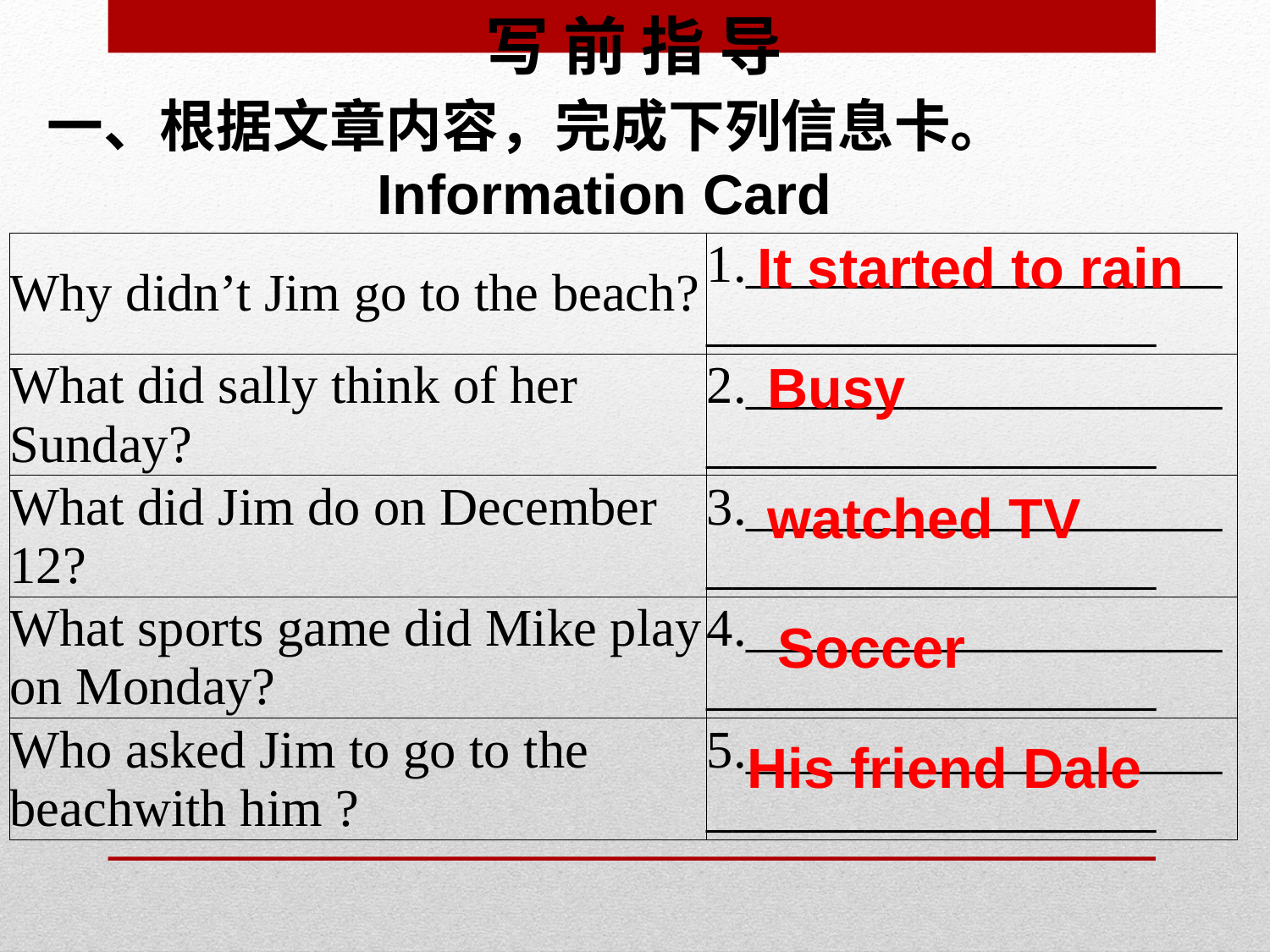

写 前 指 导
一、根据文章内容，完成下列信息卡。
Information Card
It started to rain
| Why didn’t Jim go to the beach? | 1.\_\_\_\_\_\_\_\_\_\_\_\_\_\_\_\_\_\_\_\_\_\_\_\_\_\_\_\_\_\_\_\_\_\_\_ |
| --- | --- |
| What did sally think of her Sunday? | 2.\_\_\_\_\_\_\_\_\_\_\_\_\_\_\_\_\_\_\_\_\_\_\_\_\_\_\_\_\_\_\_\_\_\_\_ |
| What did Jim do on December 12? | 3.\_\_\_\_\_\_\_\_\_\_\_\_\_\_\_\_\_\_\_\_\_\_\_\_\_\_\_\_\_\_\_\_\_\_\_ |
| What sports game did Mike play on Monday? | 4.\_\_\_\_\_\_\_\_\_\_\_\_\_\_\_\_\_\_\_\_\_\_\_\_\_\_\_\_\_\_\_\_\_\_\_ |
| Who asked Jim to go to the beachwith him ? | 5.\_\_\_\_\_\_\_\_\_\_\_\_\_\_\_\_\_\_\_\_\_\_\_\_\_\_\_\_\_\_\_\_\_\_\_ |
Busy
watched TV
Soccer
His friend Dale